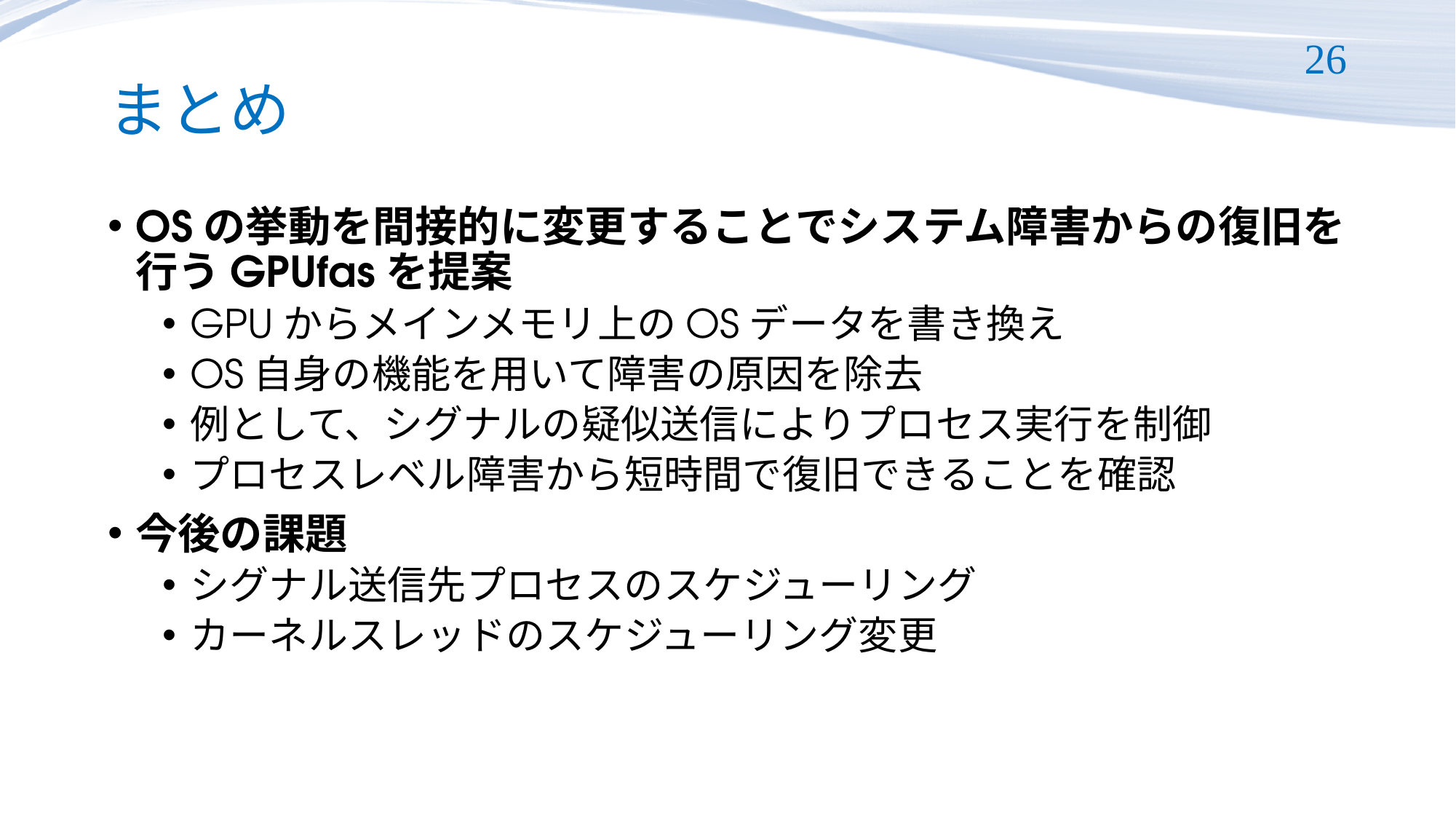

# まとめ
26
OSの挙動を間接的に変更することでシステム障害からの復旧を行うGPUfasを提案
GPUからメインメモリ上のOSデータを書き換え
OS自身の機能を用いて障害の原因を除去
例として、シグナルの疑似送信によりプロセス実行を制御
プロセスレベル障害から短時間で復旧できることを確認
今後の課題
シグナル送信先プロセスのスケジューリング
カーネルスレッドのスケジューリング変更